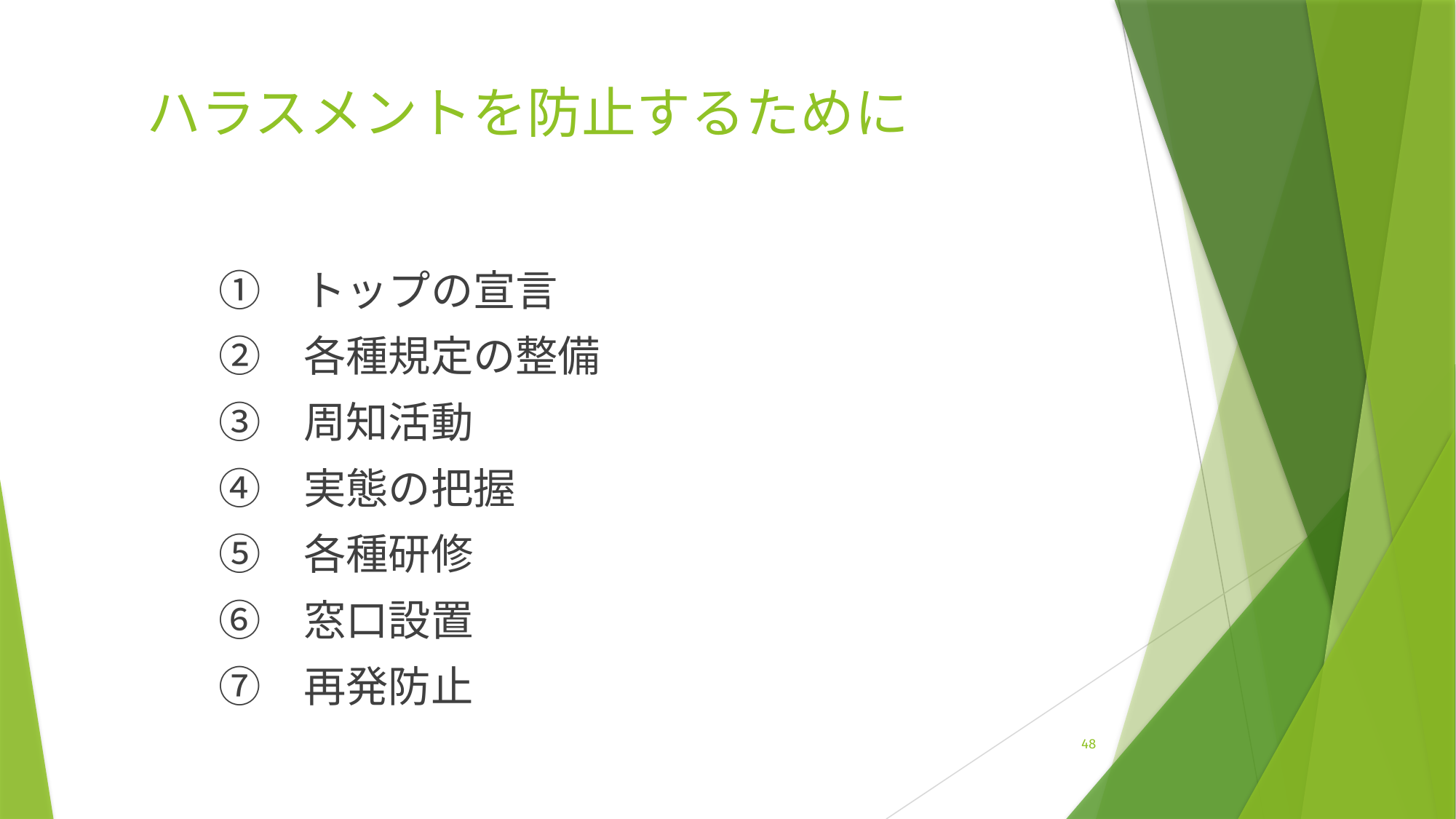

# ハラスメントを防止するために
　　　①　トップの宣言
　　　②　各種規定の整備
　　　③　周知活動
　　　④　実態の把握
　　　⑤　各種研修
　　　⑥　窓口設置
　　　⑦　再発防止

48